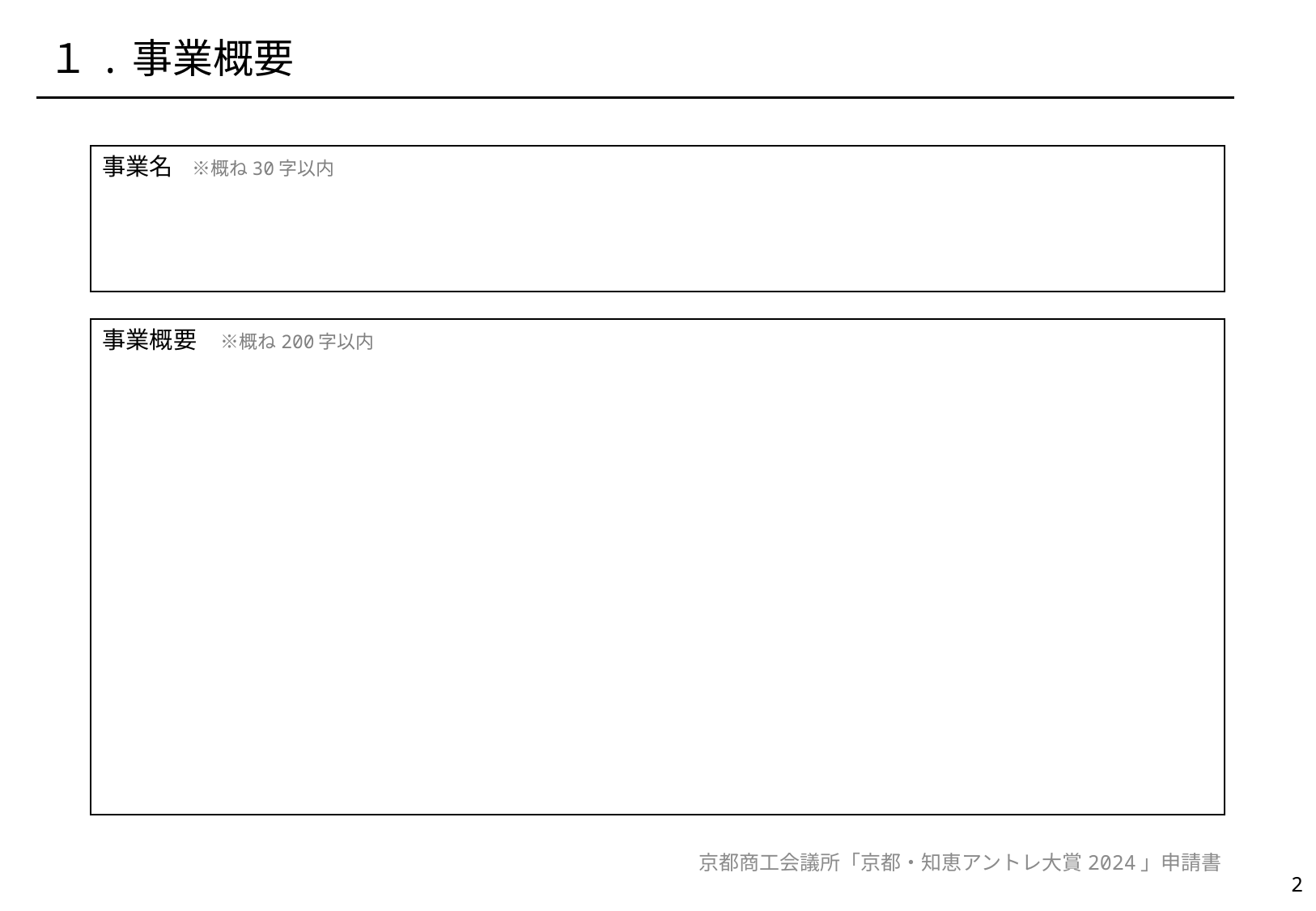

# １.事業概要
事業名　※概ね30字以内

事業概要　※概ね200字以内

京都商工会議所「京都・知恵アントレ大賞2024」申請書
2